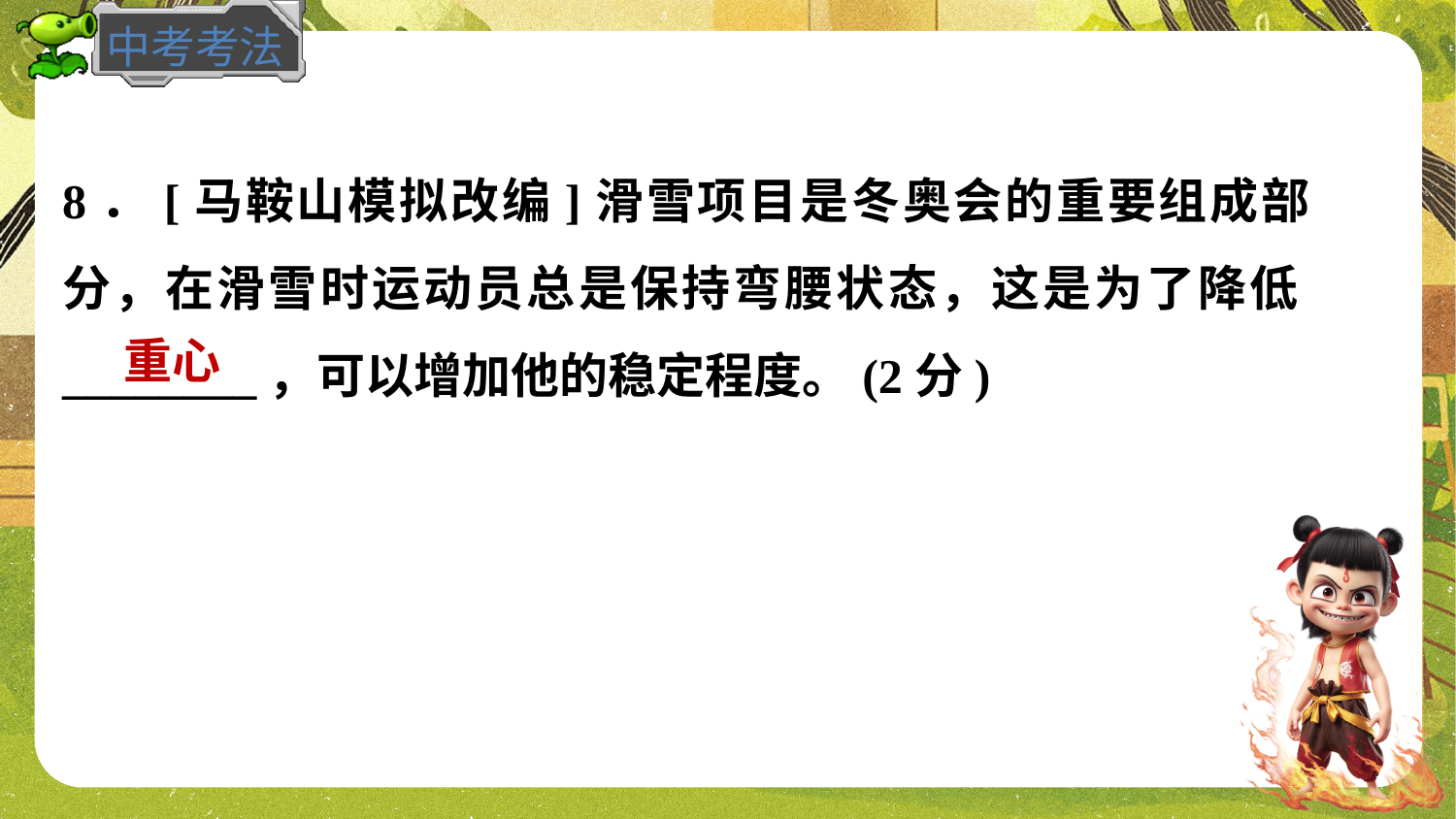

8．[马鞍山模拟改编]滑雪项目是冬奥会的重要组成部分，在滑雪时运动员总是保持弯腰状态，这是为了降低________，可以增加他的稳定程度。(2分)
重心